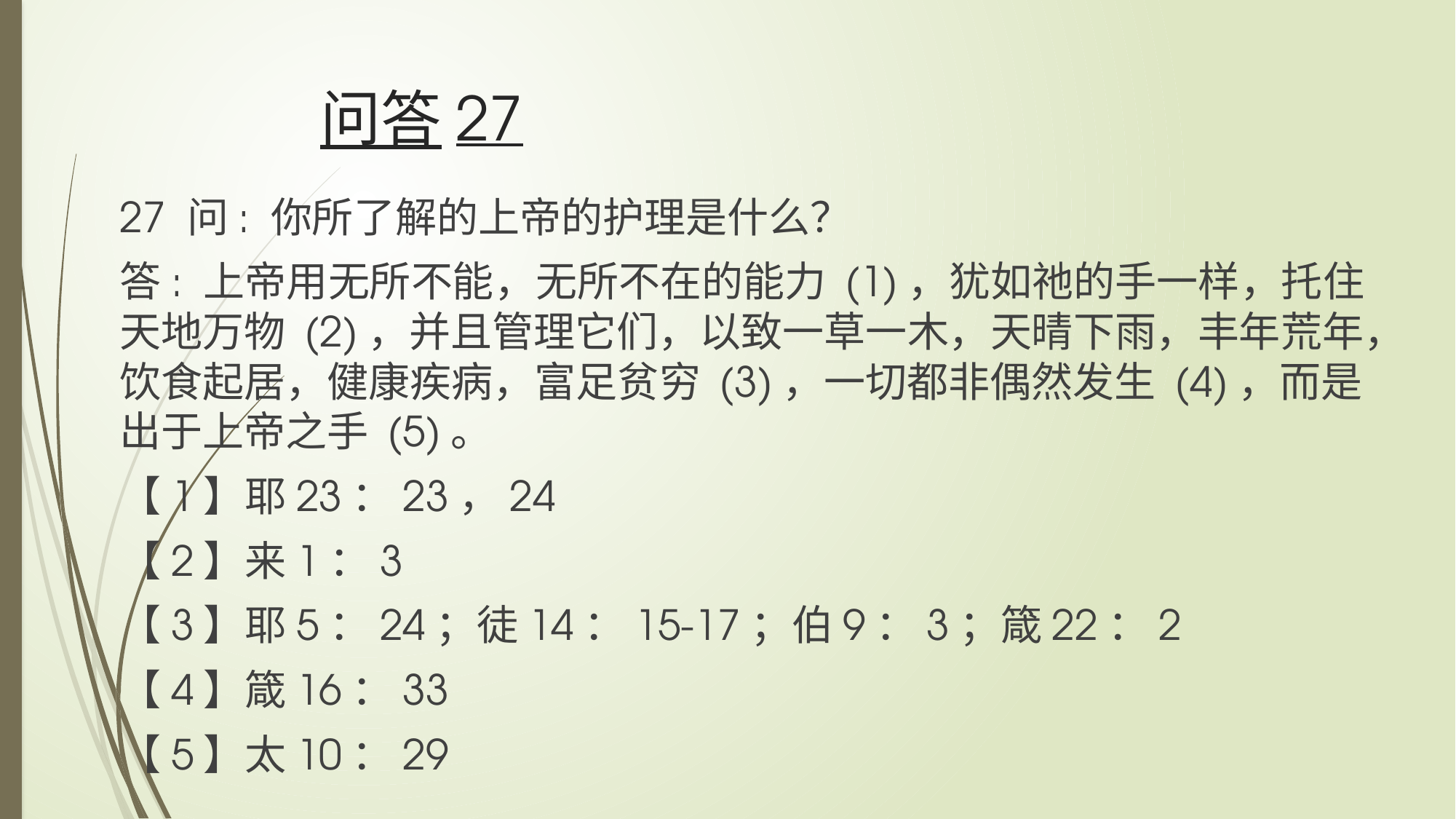

# 问答27
27 问: 你所了解的上帝的护理是什么？
答: 上帝用无所不能，无所不在的能力 (1)，犹如祂的手一样，托住天地万物 (2)，并且管理它们，以致一草一木，天晴下雨，丰年荒年，饮食起居，健康疾病，富足贫穷 (3)，一切都非偶然发生 (4)，而是出于上帝之手 (5)。
【1】耶23：23，24
【2】来1：3
【3】耶5：24；徒14：15-17；伯9：3；箴22：2
【4】箴16：33
【5】太10：29